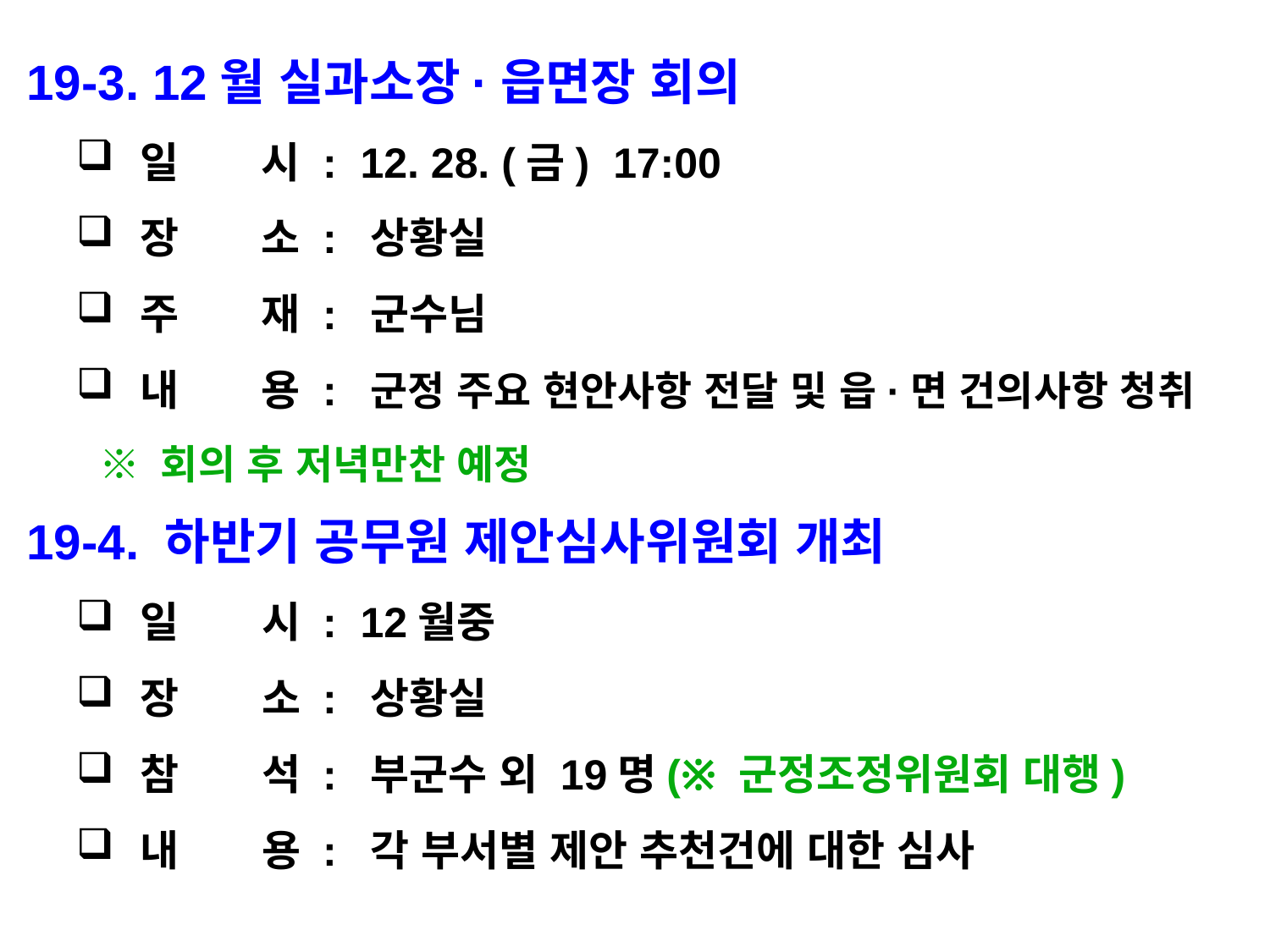

19-3. 12월 실과소장·읍면장 회의
일       시 :  12. 28. (금)  17:00
장       소 :  상황실
주       재 :  군수님
내       용 :  군정 주요 현안사항 전달 및 읍·면 건의사항 청취
  ※ 회의 후 저녁만찬 예정

 19-4. 하반기 공무원 제안심사위원회 개최
일       시 :  12월중
장       소 :  상황실
참       석 :  부군수 외 19명(※ 군정조정위원회 대행)
내       용 :  각 부서별 제안 추천건에 대한 심사